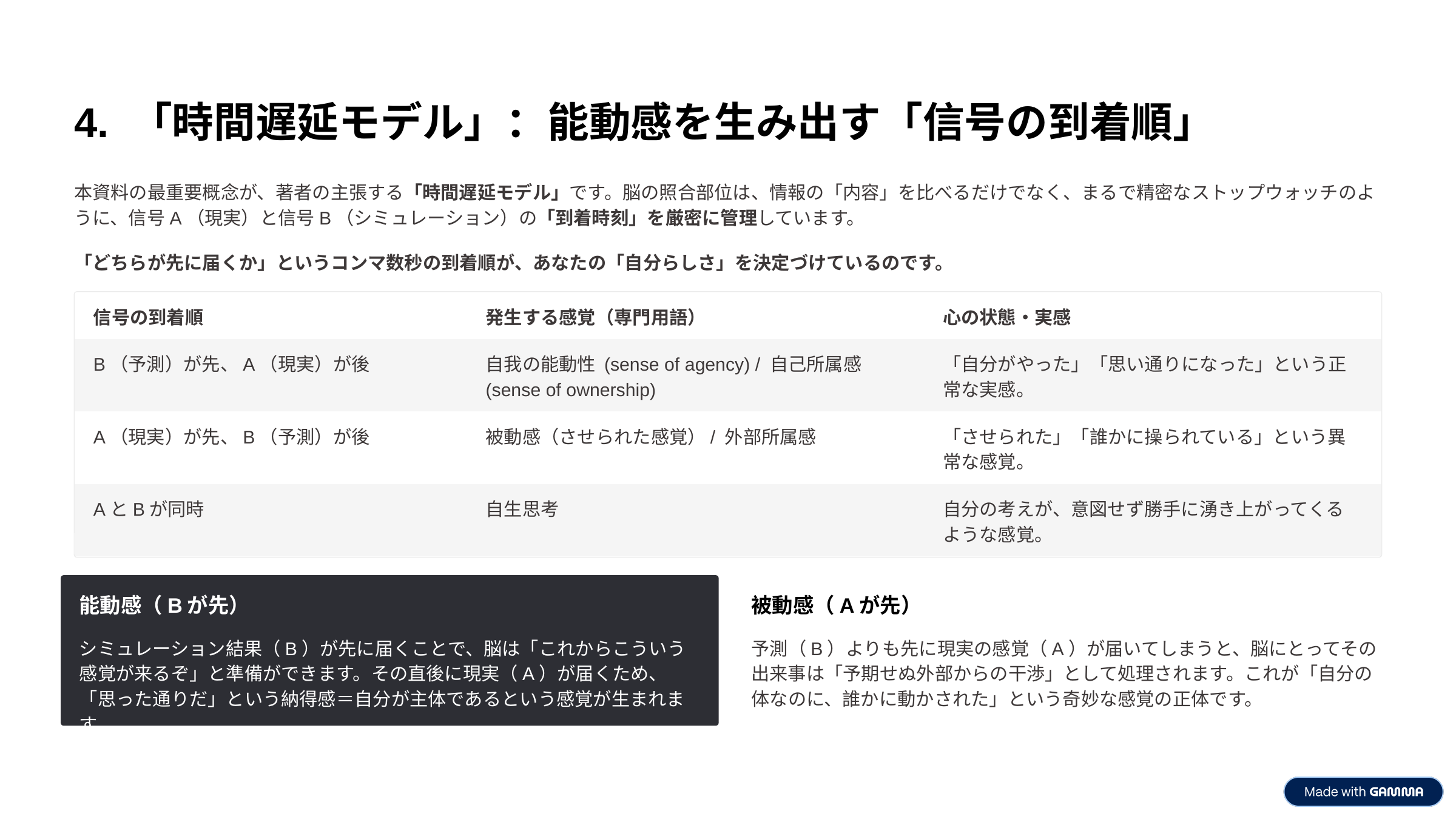

4. 「時間遅延モデル」：能動感を生み出す「信号の到着順」
本資料の最重要概念が、著者の主張する「時間遅延モデル」です。脳の照合部位は、情報の「内容」を比べるだけでなく、まるで精密なストップウォッチのように、信号A（現実）と信号B（シミュレーション）の「到着時刻」を厳密に管理しています。
「どちらが先に届くか」というコンマ数秒の到着順が、あなたの「自分らしさ」を決定づけているのです。

信号の到着順
発生する感覚（専門用語）
心の状態・実感

B（予測）が先、A（現実）が後
自我の能動性 (sense of agency) / 自己所属感 (sense of ownership)
「自分がやった」「思い通りになった」という正常な実感。

A（現実）が先、B（予測）が後
被動感（させられた感覚）/ 外部所属感
「させられた」「誰かに操られている」という異常な感覚。

AとBが同時
自生思考
自分の考えが、意図せず勝手に湧き上がってくるような感覚。

能動感（Bが先）
被動感（Aが先）
シミュレーション結果（B）が先に届くことで、脳は「これからこういう感覚が来るぞ」と準備ができます。その直後に現実（A）が届くため、「思った通りだ」という納得感＝自分が主体であるという感覚が生まれます。
予測（B）よりも先に現実の感覚（A）が届いてしまうと、脳にとってその出来事は「予期せぬ外部からの干渉」として処理されます。これが「自分の体なのに、誰かに動かされた」という奇妙な感覚の正体です。